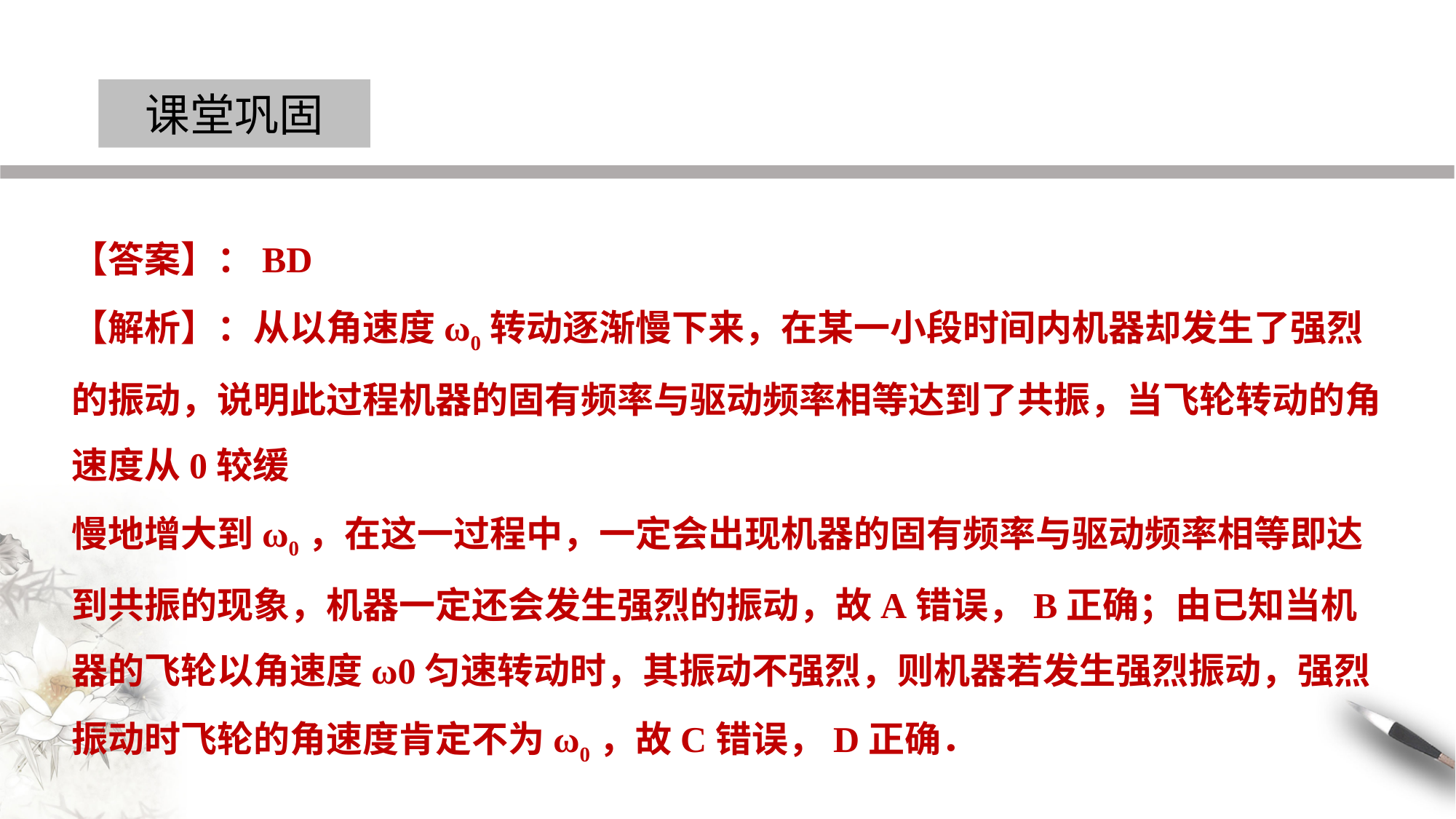

课堂巩固

【答案】：BD
【解析】：从以角速度ω0转动逐渐慢下来，在某一小段时间内机器却发生了强烈的振动，说明此过程机器的固有频率与驱动频率相等达到了共振，当飞轮转动的角速度从0较缓
慢地增大到ω0，在这一过程中，一定会出现机器的固有频率与驱动频率相等即达到共振的现象，机器一定还会发生强烈的振动，故A错误，B正确；由已知当机器的飞轮以角速度ω0匀速转动时，其振动不强烈，则机器若发生强烈振动，强烈振动时飞轮的角速度肯定不为ω0，故C错误，D正确．